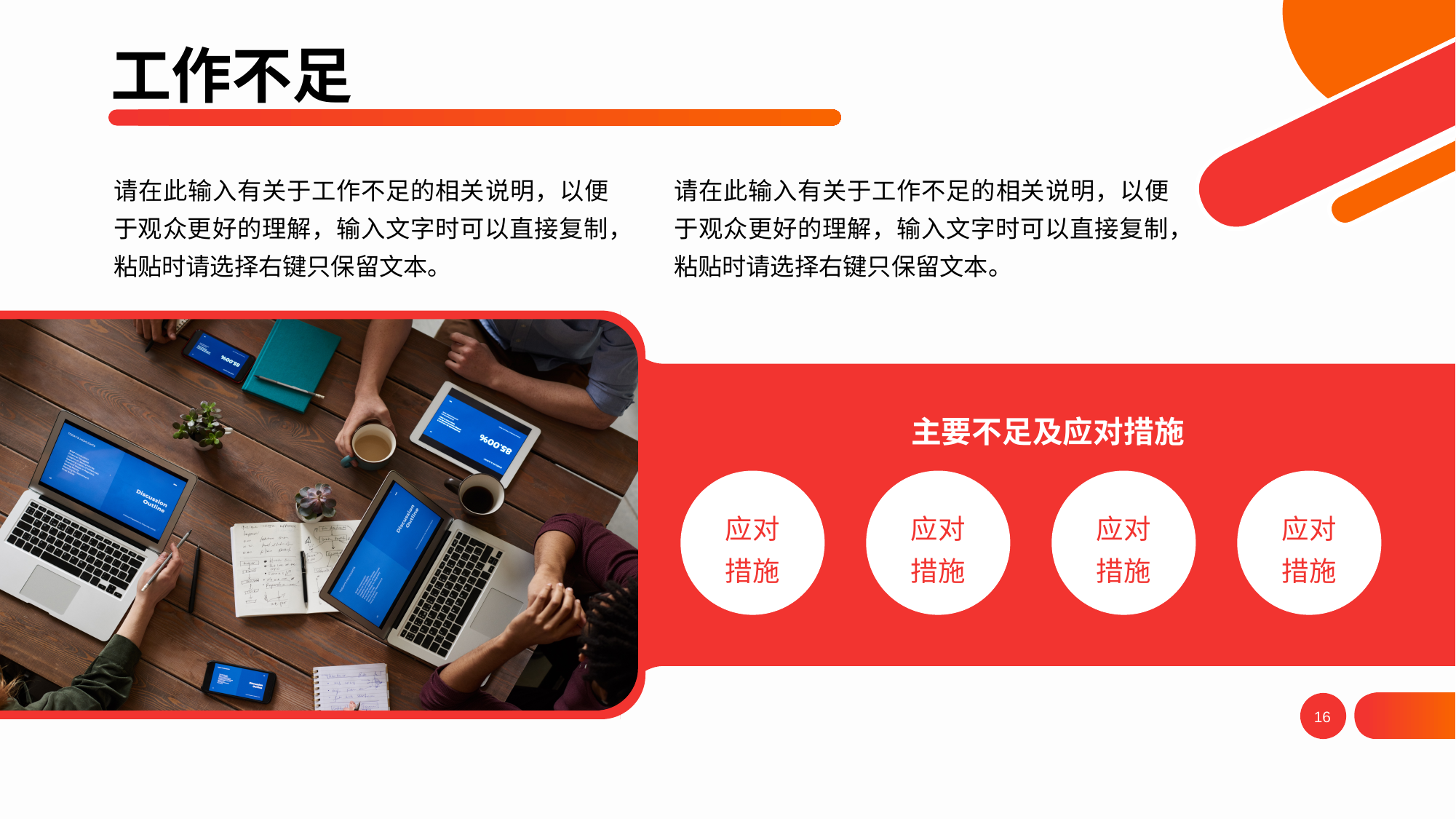

# 工作不足
请在此输入有关于工作不足的相关说明，以便于观众更好的理解，输入文字时可以直接复制，粘贴时请选择右键只保留文本。
请在此输入有关于工作不足的相关说明，以便于观众更好的理解，输入文字时可以直接复制，粘贴时请选择右键只保留文本。

主要不足及应对措施

应对措施

应对措施

应对措施

应对措施
16